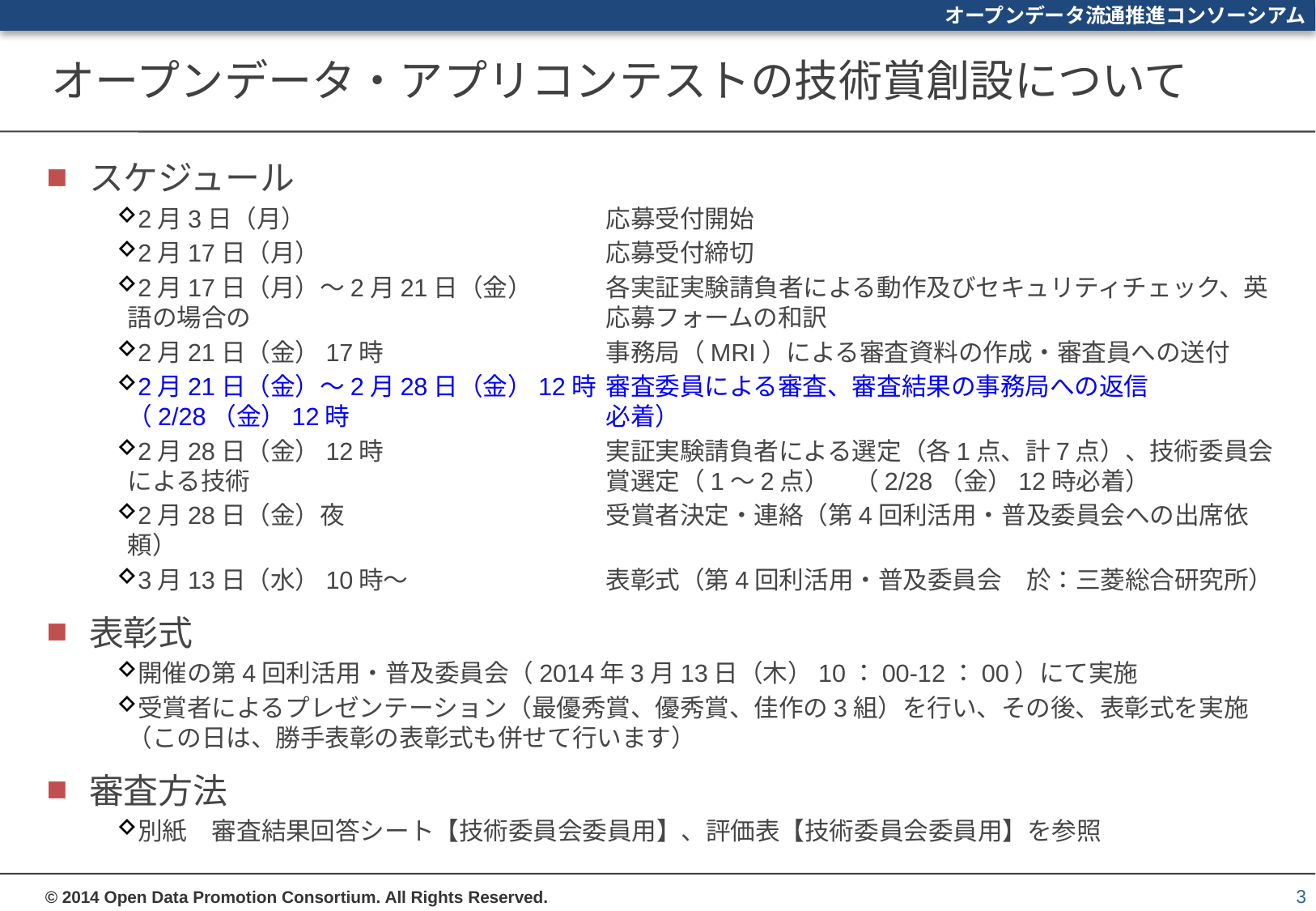

# オープンデータ・アプリコンテストの技術賞創設について
スケジュール
2月3日（月）	応募受付開始
2月17日（月）	応募受付締切
2月17日（月）～2月21日（金）	各実証実験請負者による動作及びセキュリティチェック、英語の場合の	応募フォームの和訳
2月21日（金）17時	事務局（MRI）による審査資料の作成・審査員への送付
2月21日（金）～2月28日（金）12時	審査委員による審査、審査結果の事務局への返信　（2/28（金）12時	必着）
2月28日（金）12時	実証実験請負者による選定（各1点、計7点）、技術委員会による技術	賞選定（1～2点）　（2/28（金）12時必着）
2月28日（金）夜	受賞者決定・連絡（第4回利活用・普及委員会への出席依頼）
3月13日（水）10時～	表彰式（第4回利活用・普及委員会　於：三菱総合研究所）
表彰式
開催の第4回利活用・普及委員会（2014年3月13日（木）10：00-12：00）にて実施
受賞者によるプレゼンテーション（最優秀賞、優秀賞、佳作の3組）を行い、その後、表彰式を実施（この日は、勝手表彰の表彰式も併せて行います）
審査方法
別紙　審査結果回答シート【技術委員会委員用】、評価表【技術委員会委員用】を参照
3